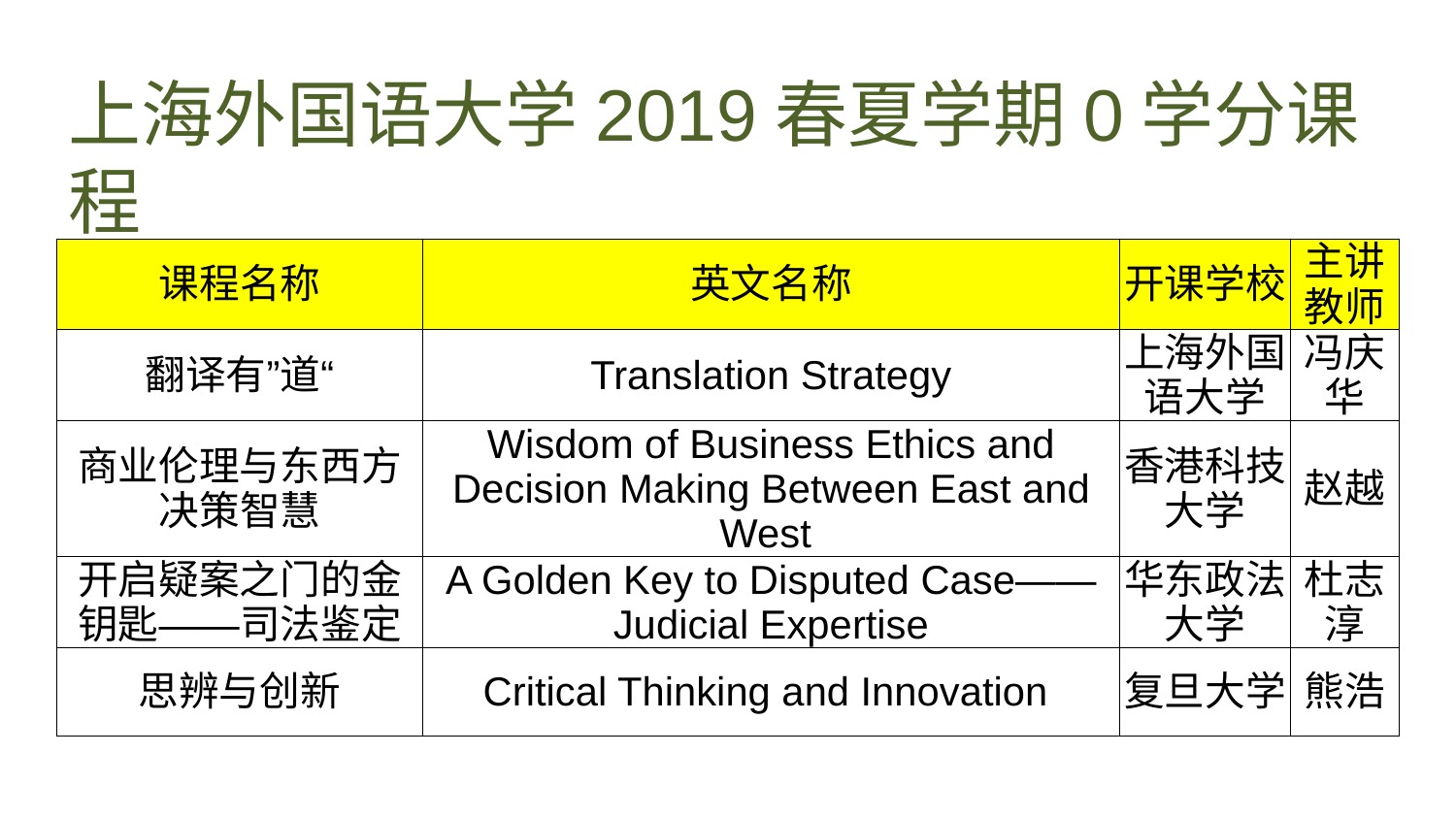

# 上海外国语大学2019春夏学期0学分课程
| 课程名称 | 英文名称 | 开课学校 | 主讲教师 |
| --- | --- | --- | --- |
| 翻译有”道“ | Translation Strategy | 上海外国语大学 | 冯庆华 |
| 商业伦理与东西方决策智慧 | Wisdom of Business Ethics and Decision Making Between East and West | 香港科技大学 | 赵越 |
| 开启疑案之门的金钥匙——司法鉴定 | A Golden Key to Disputed Case——Judicial Expertise | 华东政法大学 | 杜志淳 |
| 思辨与创新 | Critical Thinking and Innovation | 复旦大学 | 熊浩 |